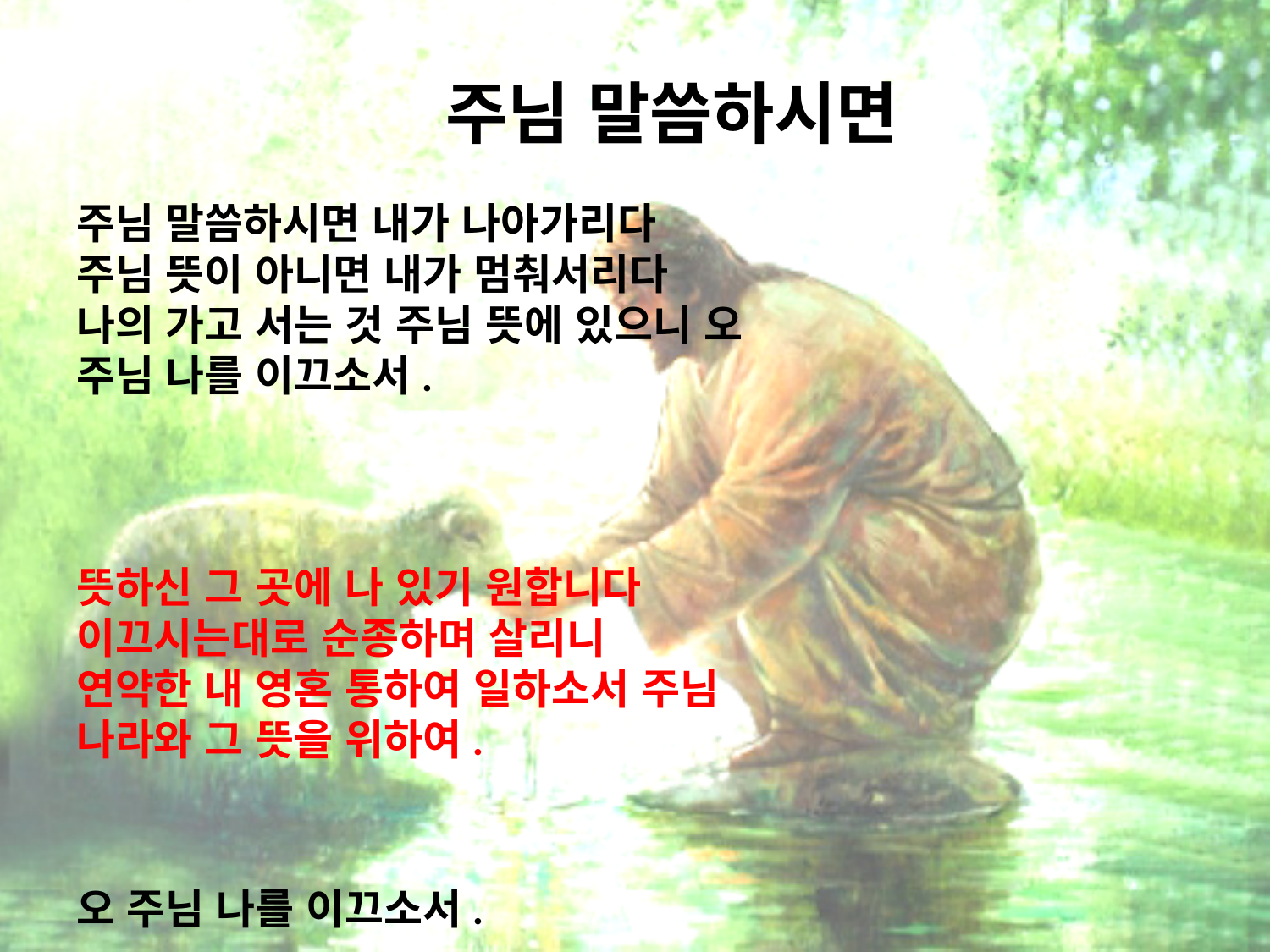

# 주님 말씀하시면
주님 말씀하시면 내가 나아가리다    주님 뜻이 아니면 내가 멈춰서리다
나의 가고 서는 것 주님 뜻에 있으니 오 주님 나를 이끄소서.
뜻하신 그 곳에 나 있기 원합니다  이끄시는대로 순종하며 살리니
연약한 내 영혼 통하여 일하소서 주님 나라와 그 뜻을 위하여.

오 주님 나를 이끄소서.